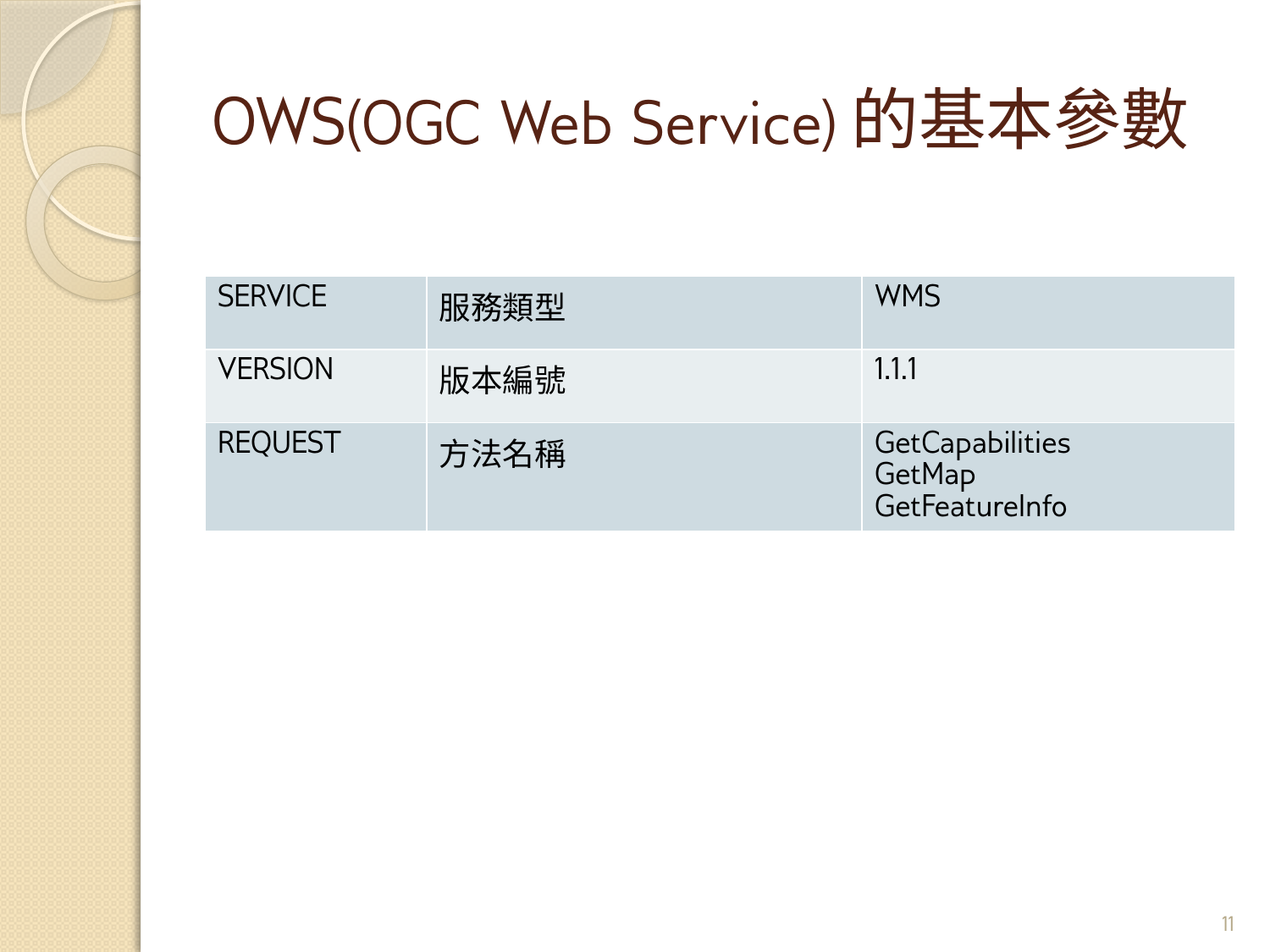

# OWS(OGC Web Service)的基本參數
| SERVICE | 服務類型 | WMS |
| --- | --- | --- |
| VERSION | 版本編號 | 1.1.1 |
| REQUEST | 方法名稱 | GetCapabilities GetMap GetFeatureInfo |
11